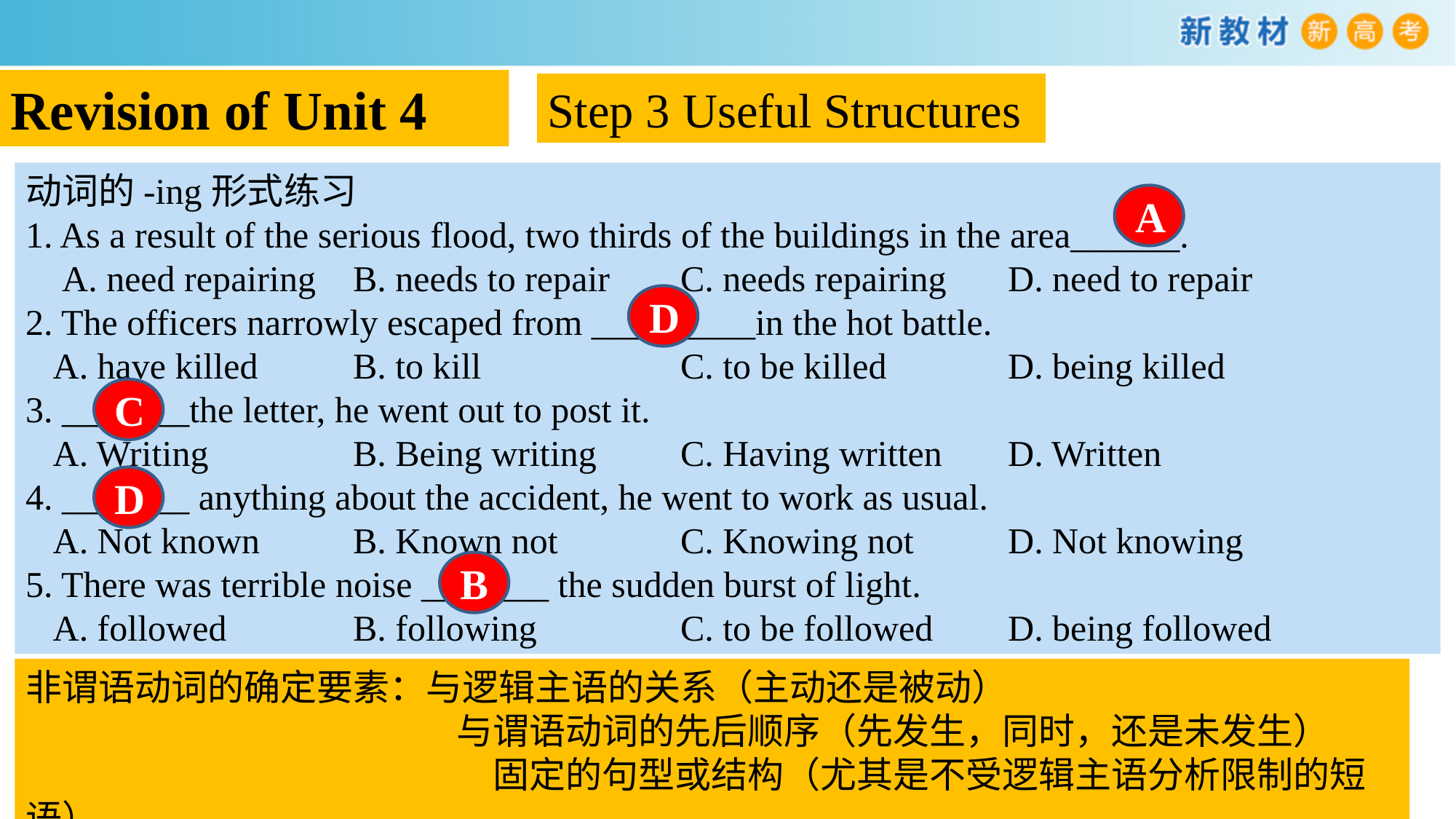

Revision of Unit 4
Step 3 Useful Structures
动词的-ing形式练习
1. As a result of the serious flood, two thirds of the buildings in the area______.
    A. need repairing   	B. needs to repair    	C. needs repairing  	D. need to repair
2. The officers narrowly escaped from _________in the hot battle.
   A. have killed        	B. to kill 		C. to be killed 		D. being killed
3. _______the letter, he went out to post it.
   A. Writing 		B. Being writing 	C. Having written 	D. Written
4. _______ anything about the accident, he went to work as usual.
   A. Not known 	B. Known not 		C. Knowing not 	D. Not knowing
5. There was terrible noise _______ the sudden burst of light.
   A. followed 		B. following 		C. to be followed 	D. being followed
A
D
C
D
B
非谓语动词的确定要素：与逻辑主语的关系（主动还是被动）
		                    与谓语动词的先后顺序（先发生，同时，还是未发生）
                                             固定的句型或结构（尤其是不受逻辑主语分析限制的短语）